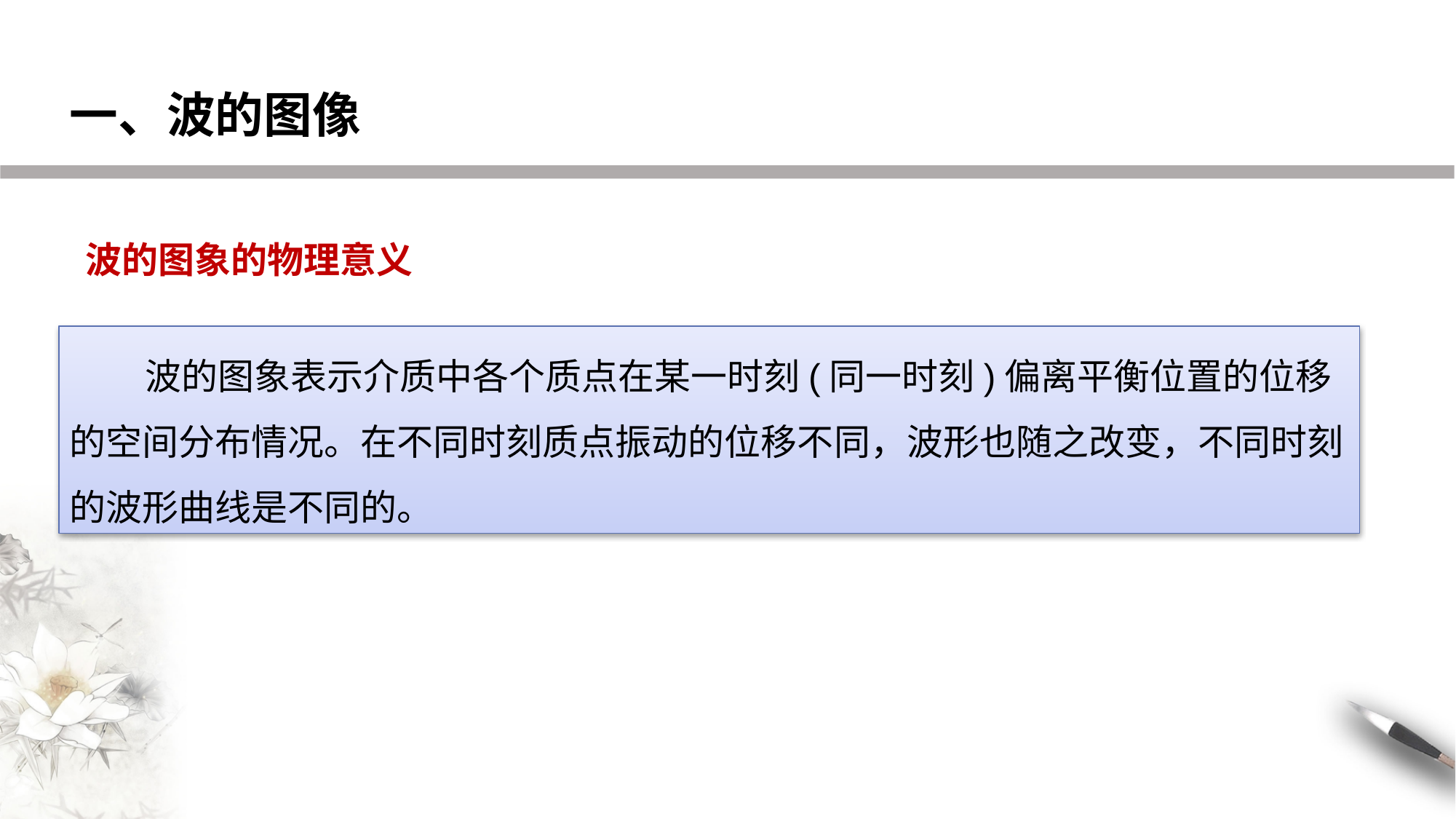

一、波的图像

波的图象的物理意义
         波的图象表示介质中各个质点在某一时刻(同一时刻)偏离平衡位置的位移的空间分布情况。在不同时刻质点振动的位移不同，波形也随之改变，不同时刻的波形曲线是不同的。